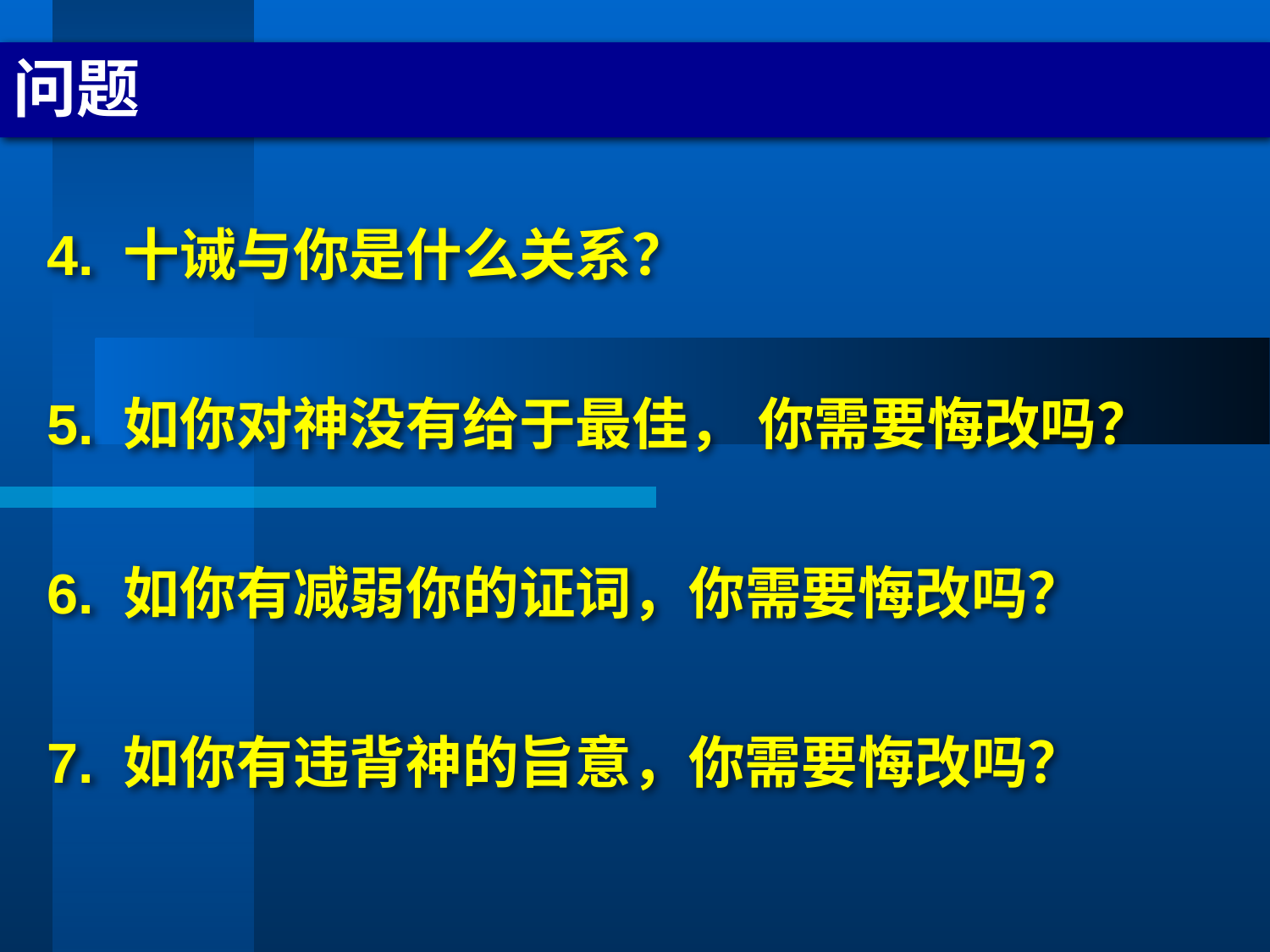

# 问题
问题
4. 十诫与你是什么关系？

5. 如你对神没有给于最佳， 你需要悔改吗？

6. 如你有减弱你的证词，你需要悔改吗？

7. 如你有违背神的旨意，你需要悔改吗？